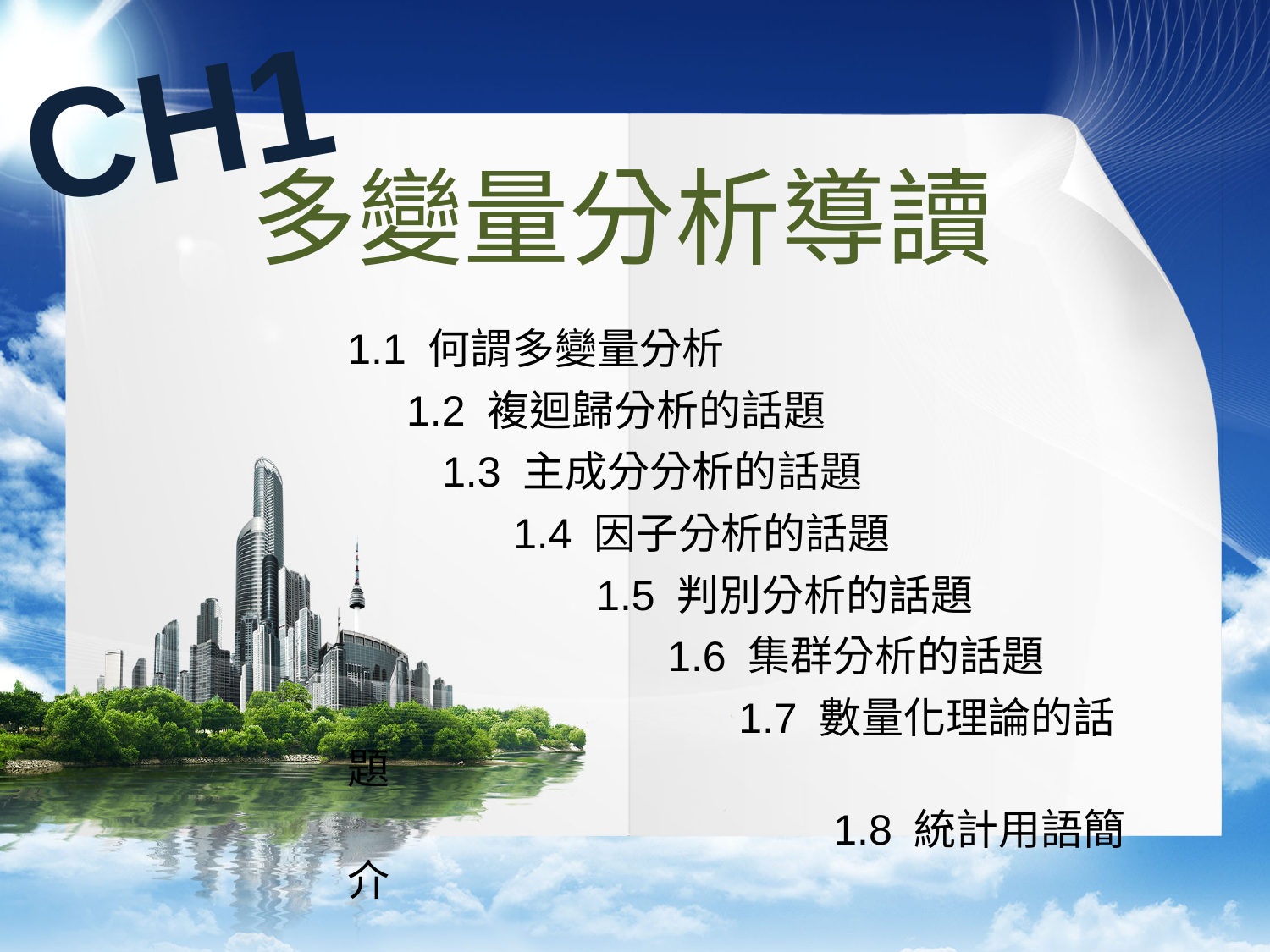

CH1
多變量分析導讀
1.1 何謂多變量分析
     1.2 複迴歸分析的話題
        1.3 主成分分析的話題
              1.4 因子分析的話題
                     1.5 判別分析的話題
                           1.6 集群分析的話題
                                 1.7 數量化理論的話題
                                         1.8 統計用語簡介